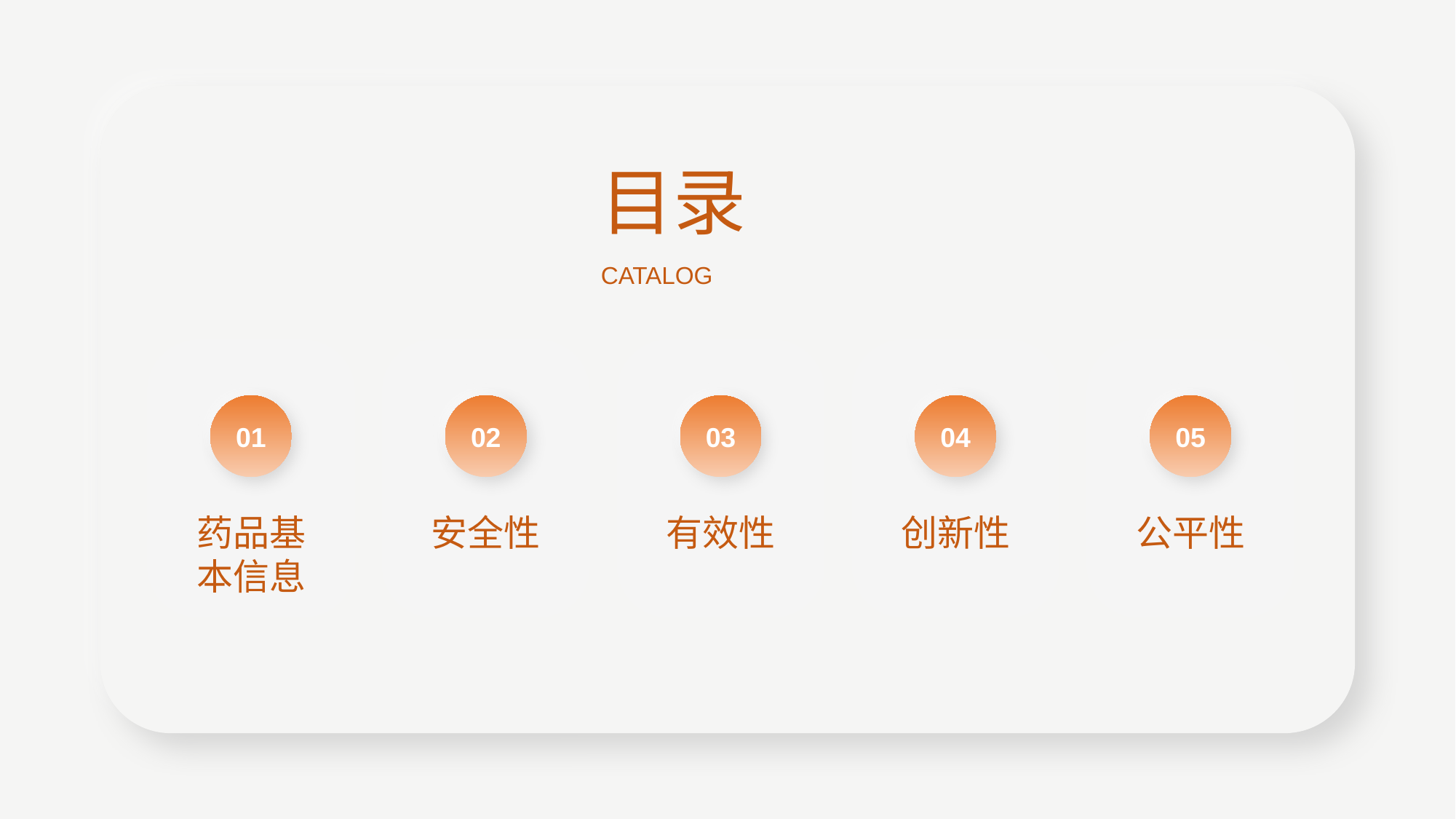

目录

CATALOG

01

02

03

04

05
药品基本信息
安全性
有效性
创新性
公平性